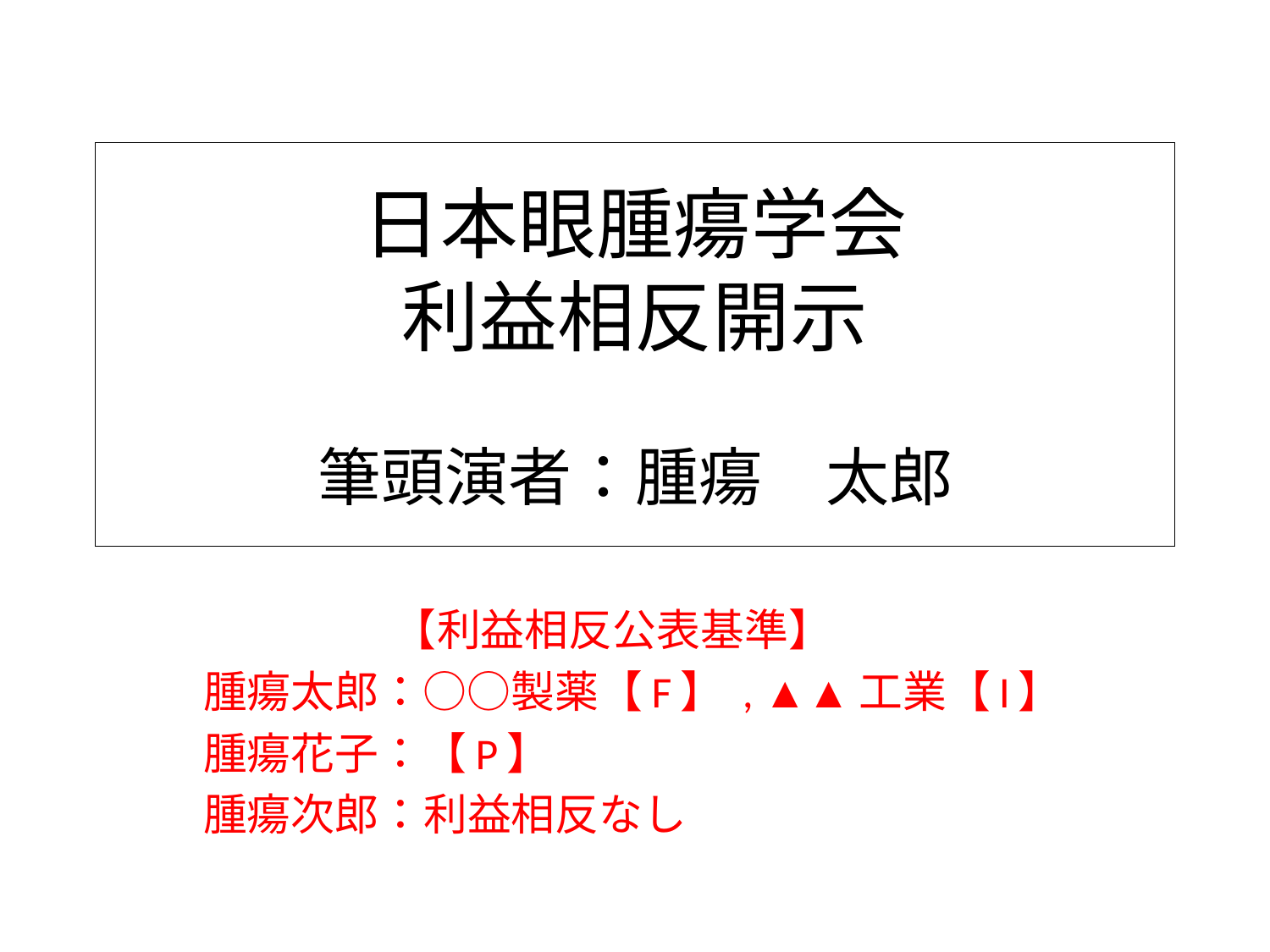

# 日本眼腫瘍学会 利益相反開示 筆頭演者：腫瘍　太郎
【利益相反公表基準】
腫瘍太郎：○○製薬【F】 , ▲▲工業【I】
腫瘍花子：【P】
腫瘍次郎：利益相反なし